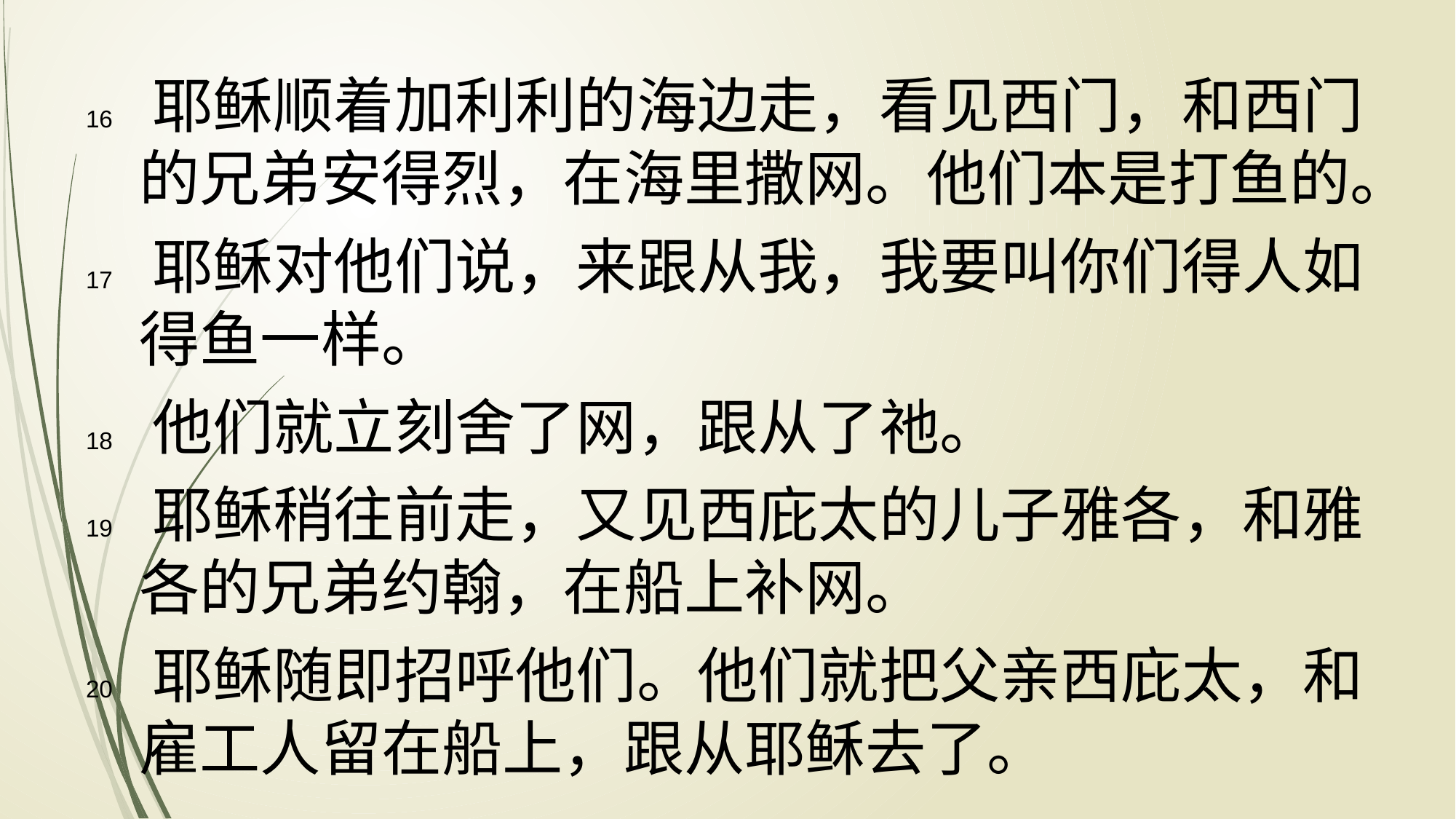

16     耶稣顺着加利利的海边走，看见西门，和西门的兄弟安得烈，在海里撒网。他们本是打鱼的。
17     耶稣对他们说，来跟从我，我要叫你们得人如得鱼一样。
18     他们就立刻舍了网，跟从了祂。
19     耶稣稍往前走，又见西庇太的儿子雅各，和雅各的兄弟约翰，在船上补网。
20     耶稣随即招呼他们。他们就把父亲西庇太，和雇工人留在船上，跟从耶稣去了。